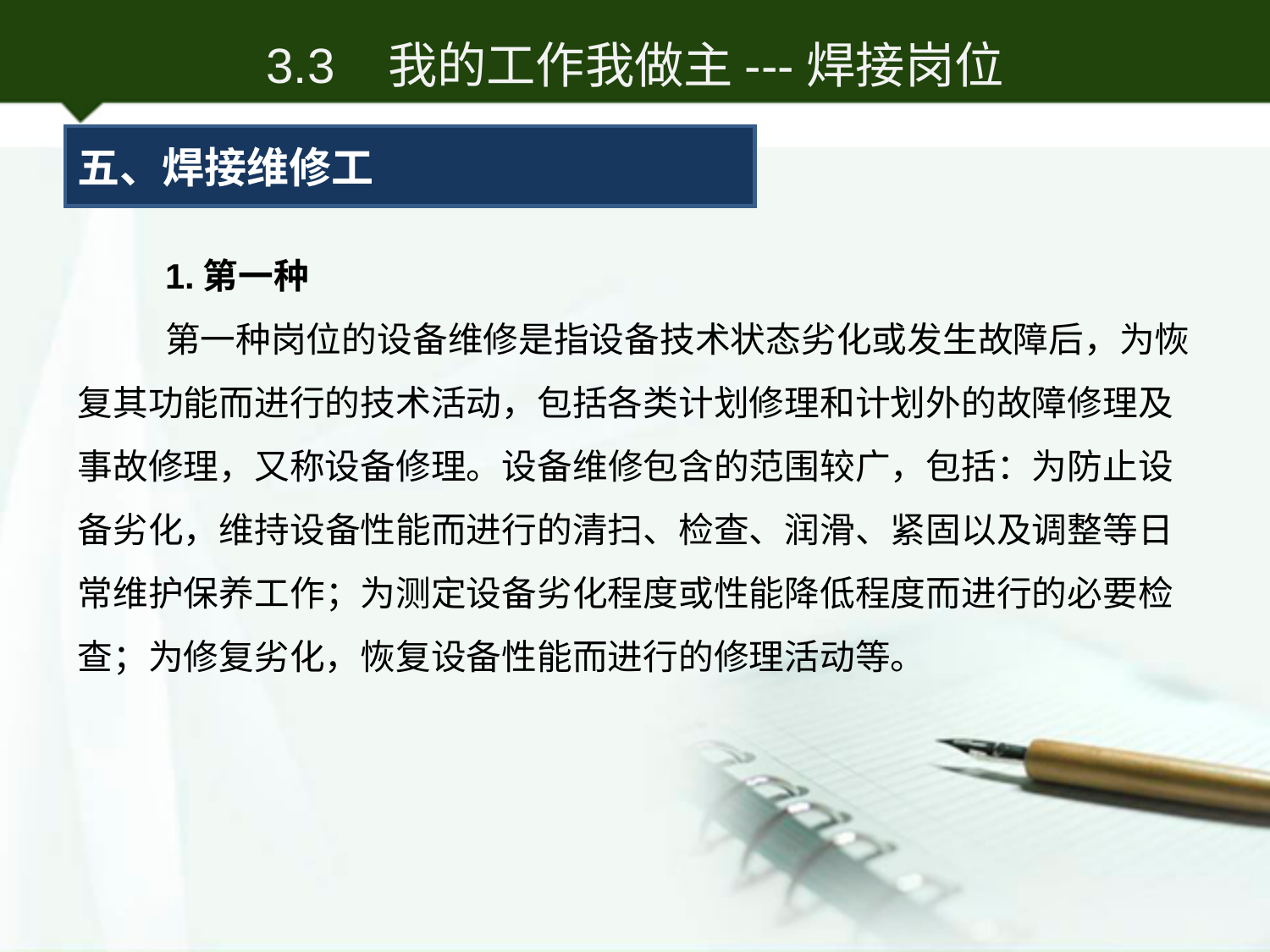

3.3   我的工作我做主---焊接岗位
五、焊接维修工
1.第一种
第一种岗位的设备维修是指设备技术状态劣化或发生故障后，为恢复其功能而进行的技术活动，包括各类计划修理和计划外的故障修理及事故修理，又称设备修理。设备维修包含的范围较广，包括：为防止设备劣化，维持设备性能而进行的清扫、检查、润滑、紧固以及调整等日常维护保养工作；为测定设备劣化程度或性能降低程度而进行的必要检查；为修复劣化，恢复设备性能而进行的修理活动等。